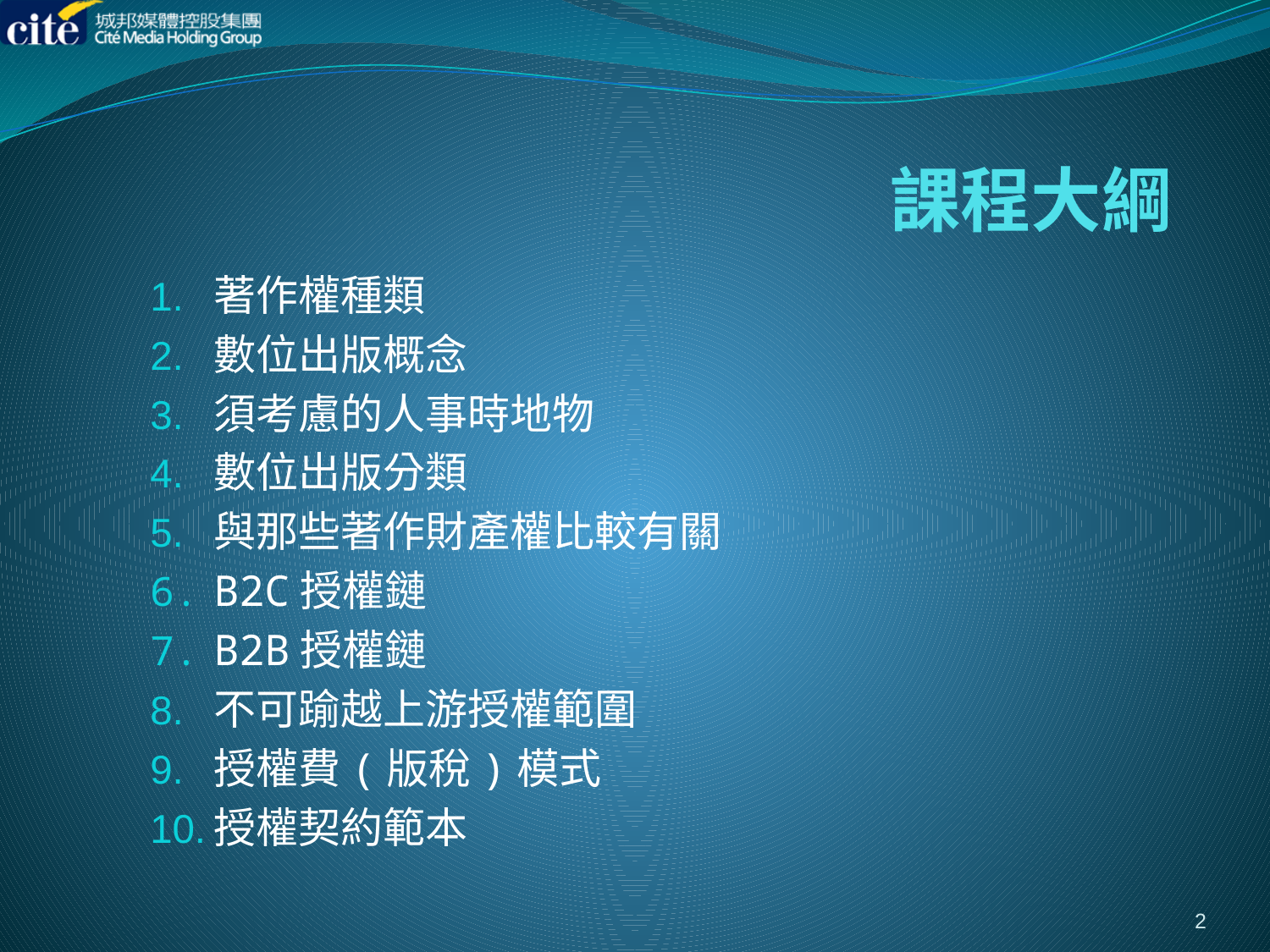

# 課程大綱

著作權種類
數位出版概念
須考慮的人事時地物
數位出版分類
與那些著作財產權比較有關
B2C授權鏈
B2B授權鏈
不可踰越上游授權範圍
授權費(版稅)模式
授權契約範本

2